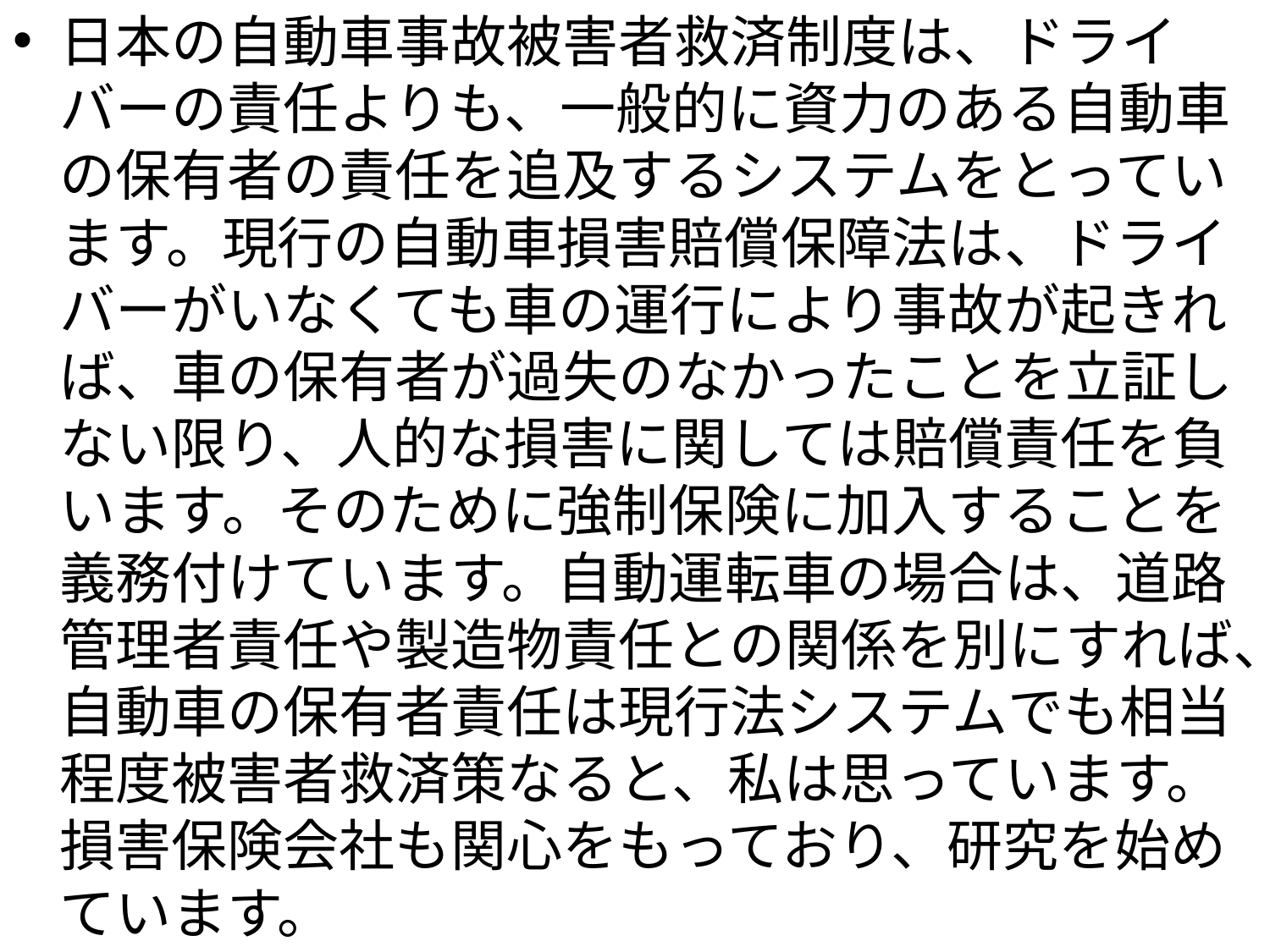

日本の自動車事故被害者救済制度は、ドライバーの責任よりも、一般的に資力のある自動車の保有者の責任を追及するシステムをとっています。現行の自動車損害賠償保障法は、ドライバーがいなくても車の運行により事故が起きれば、車の保有者が過失のなかったことを立証しない限り、人的な損害に関しては賠償責任を負います。そのために強制保険に加入することを義務付けています。自動運転車の場合は、道路管理者責任や製造物責任との関係を別にすれば、自動車の保有者責任は現行法システムでも相当程度被害者救済策なると、私は思っています。損害保険会社も関心をもっており、研究を始めています。